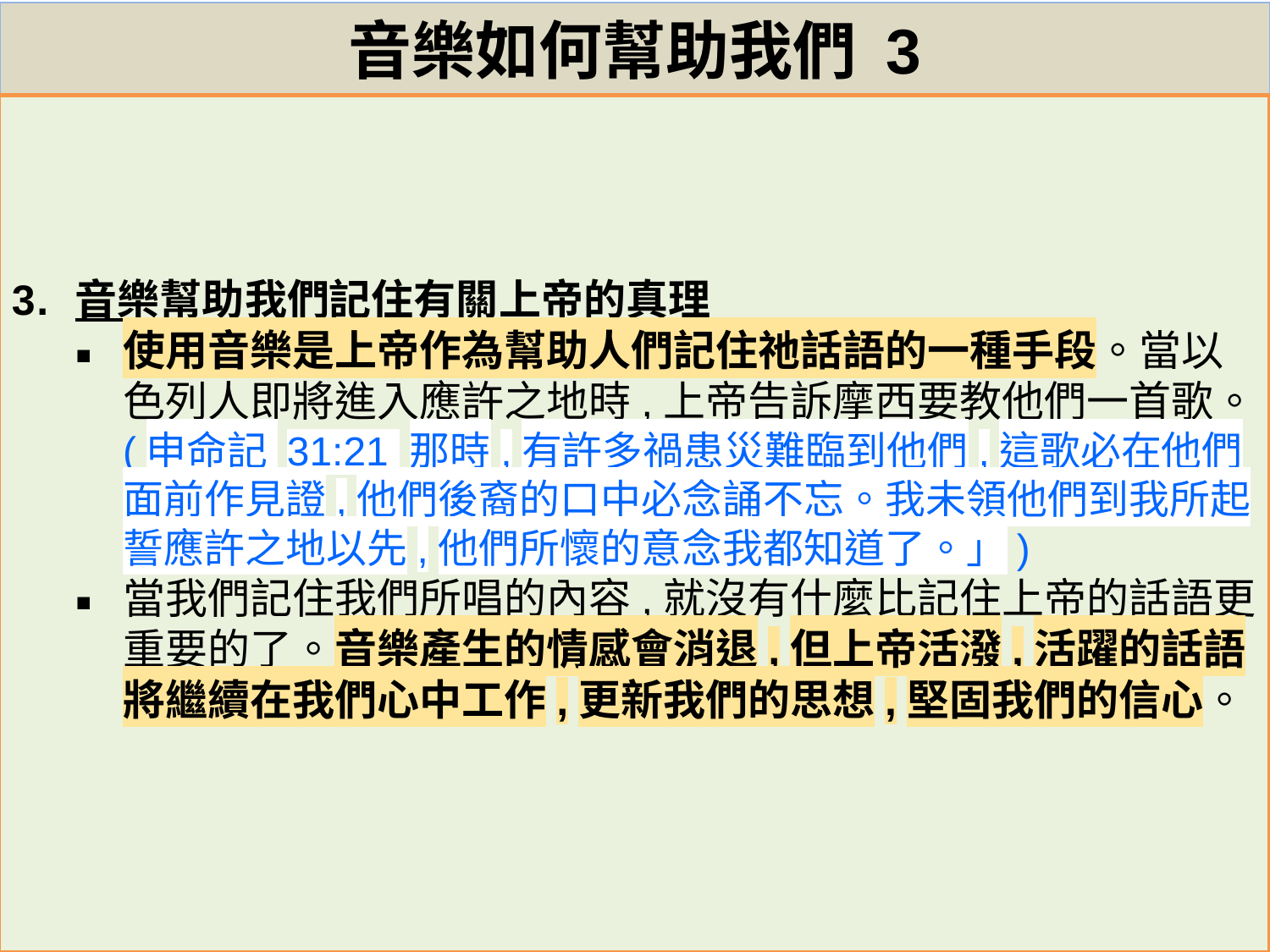

# 音樂如何幫助我們 3
音樂幫助我們記住有關上帝的真理
使用音樂是上帝作為幫助人們記住祂話語的一種手段。當以色列人即將進入應許之地時,上帝告訴摩西要教他們一首歌。 (申命記 31:21 那時,有許多禍患災難臨到他們,這歌必在他們面前作見證,他們後裔的口中必念誦不忘。我未領他們到我所起誓應許之地以先,他們所懷的意念我都知道了。」)
當我們記住我們所唱的內容,就沒有什麼比記住上帝的話語更重要的了。音樂產生的情感會消退,但上帝活潑,活躍的話語將繼續在我們心中工作,更新我們的思想,堅固我們的信心。